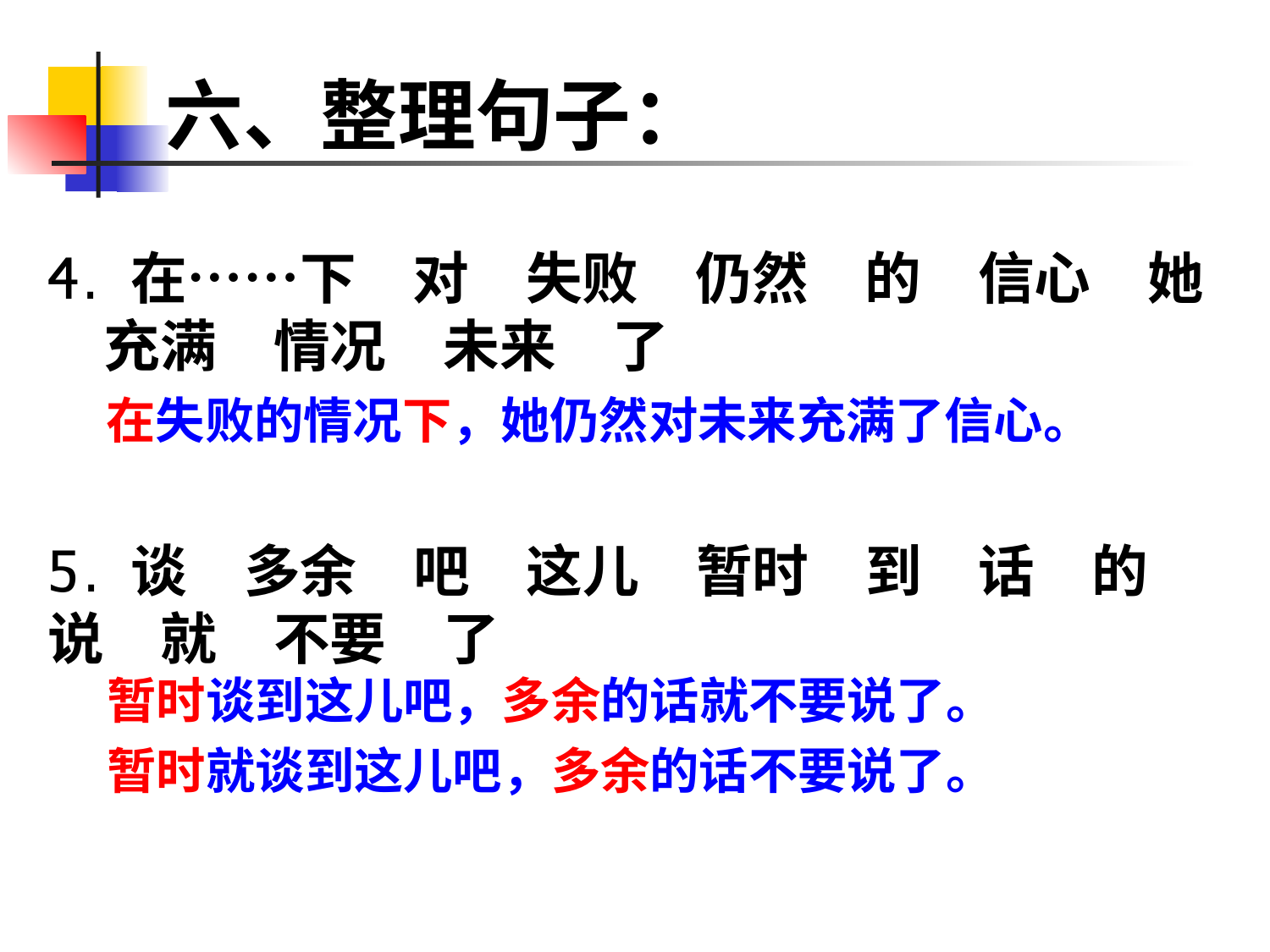

# 六、整理句子：
4. 在……下　对　失败　仍然　的　信心　她　充满　情况　未来　了

5. 谈　多余　吧　这儿　暂时　到　话　的　说　就　不要　了

在失败的情况下，她仍然对未来充满了信心。
暂时谈到这儿吧，多余的话就不要说了。
暂时就谈到这儿吧，多余的话不要说了。